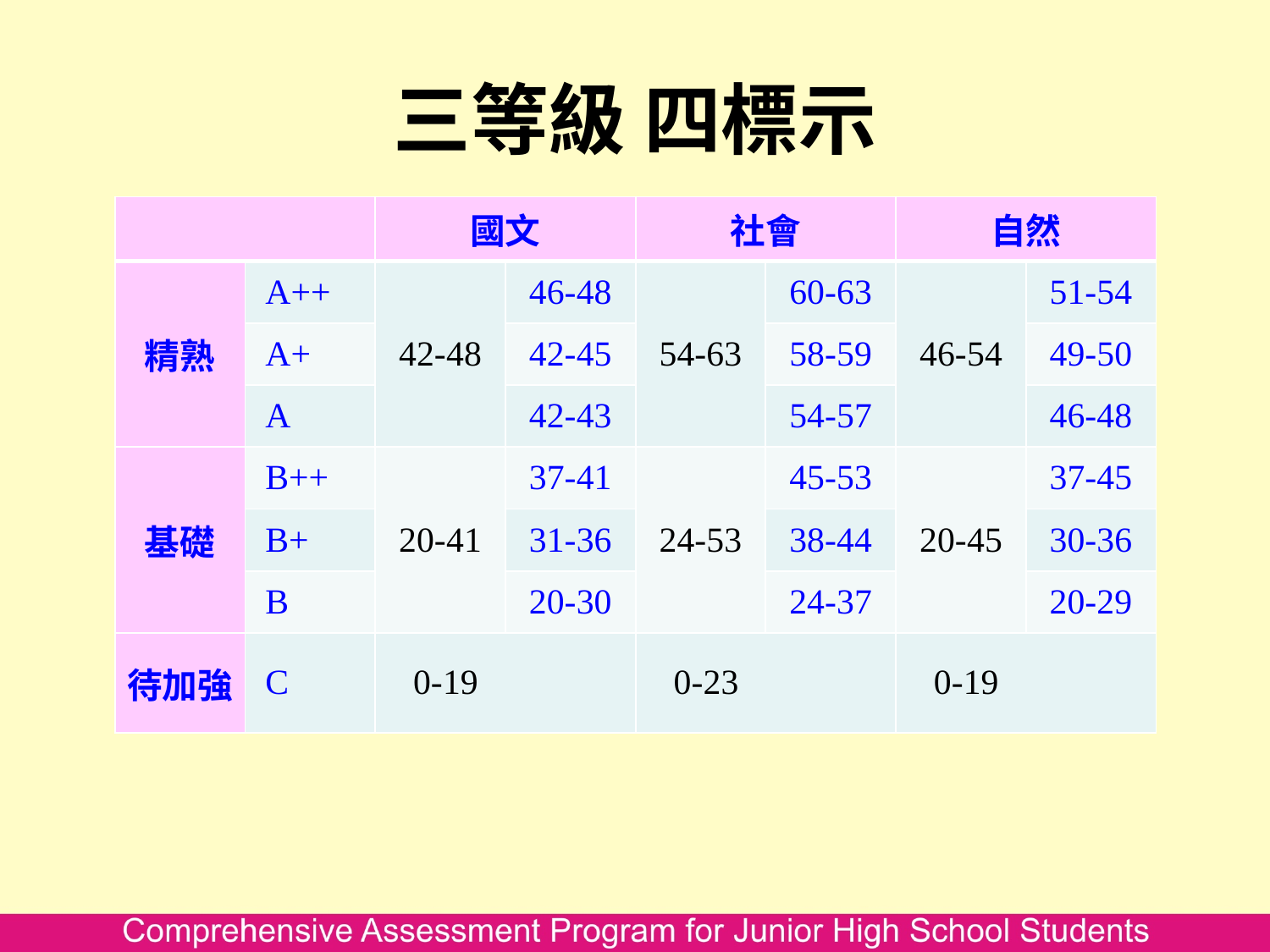

# 三等級 四標示
|  |  | 國文 |  | 社會 |  | 自然 |  |
| --- | --- | --- | --- | --- | --- | --- | --- |
| 精熟 | A++ | 42-48 | 46-48 | 54-63 | 60-63 | 46-54 | 51-54 |
|  | A+ |  | 42-45 |  | 58-59 |  | 49-50 |
|  | A |  | 42-43 |  | 54-57 |  | 46-48 |
| 基礎 | B++ | 20-41 | 37-41 | 24-53 | 45-53 | 20-45 | 37-45 |
|  | B+ |  | 31-36 |  | 38-44 |  | 30-36 |
|  | B |  | 20-30 |  | 24-37 |  | 20-29 |
| 待加強 | C | 0-19 |  | 0-23 |  | 0-19 |  |